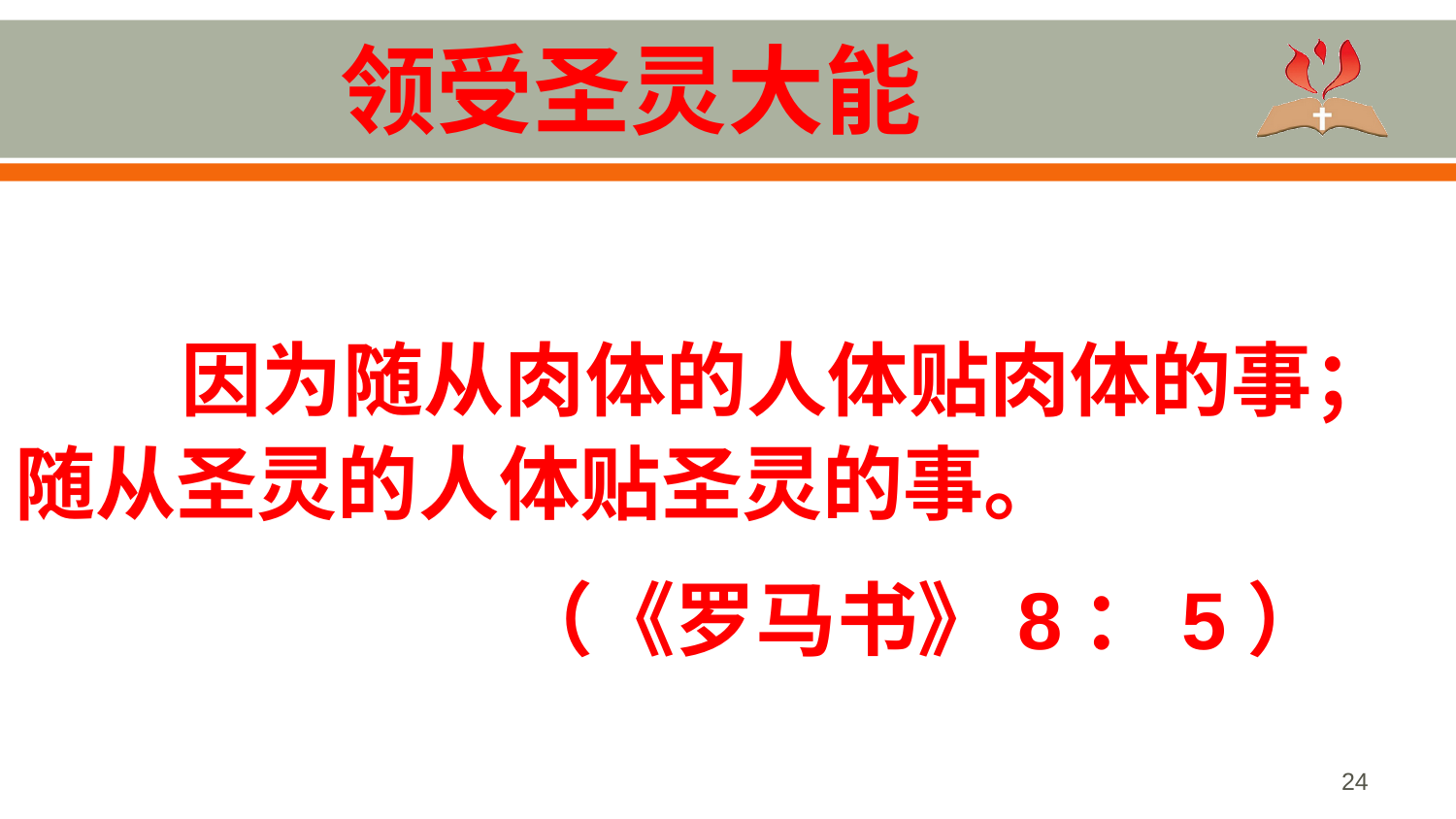

# 领受圣灵大能

        因为随从肉体的人体贴肉体的事；随从圣灵的人体贴圣灵的事。
                          （《罗马书》8：5）
24